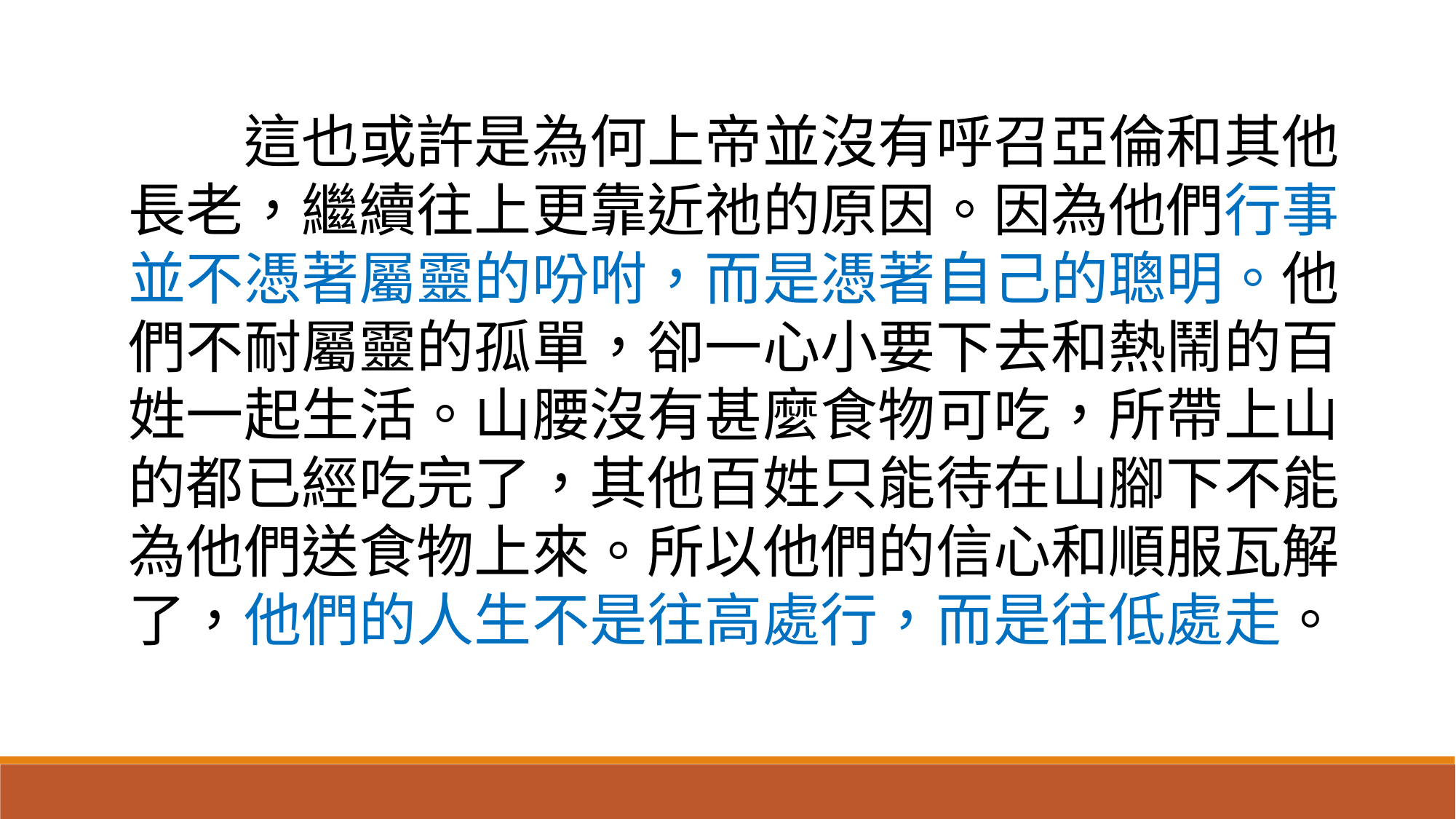

這也或許是為何上帝並沒有呼召亞倫和其他長老，繼續往上更靠近祂的原因。因為他們行事並不憑著屬靈的吩咐，而是憑著自己的聰明。他們不耐屬靈的孤單，卻一心小要下去和熱鬧的百姓一起生活。山腰沒有甚麼食物可吃，所帶上山的都已經吃完了，其他百姓只能待在山腳下不能為他們送食物上來。所以他們的信心和順服瓦解了，他們的人生不是往高處行，而是往低處走。